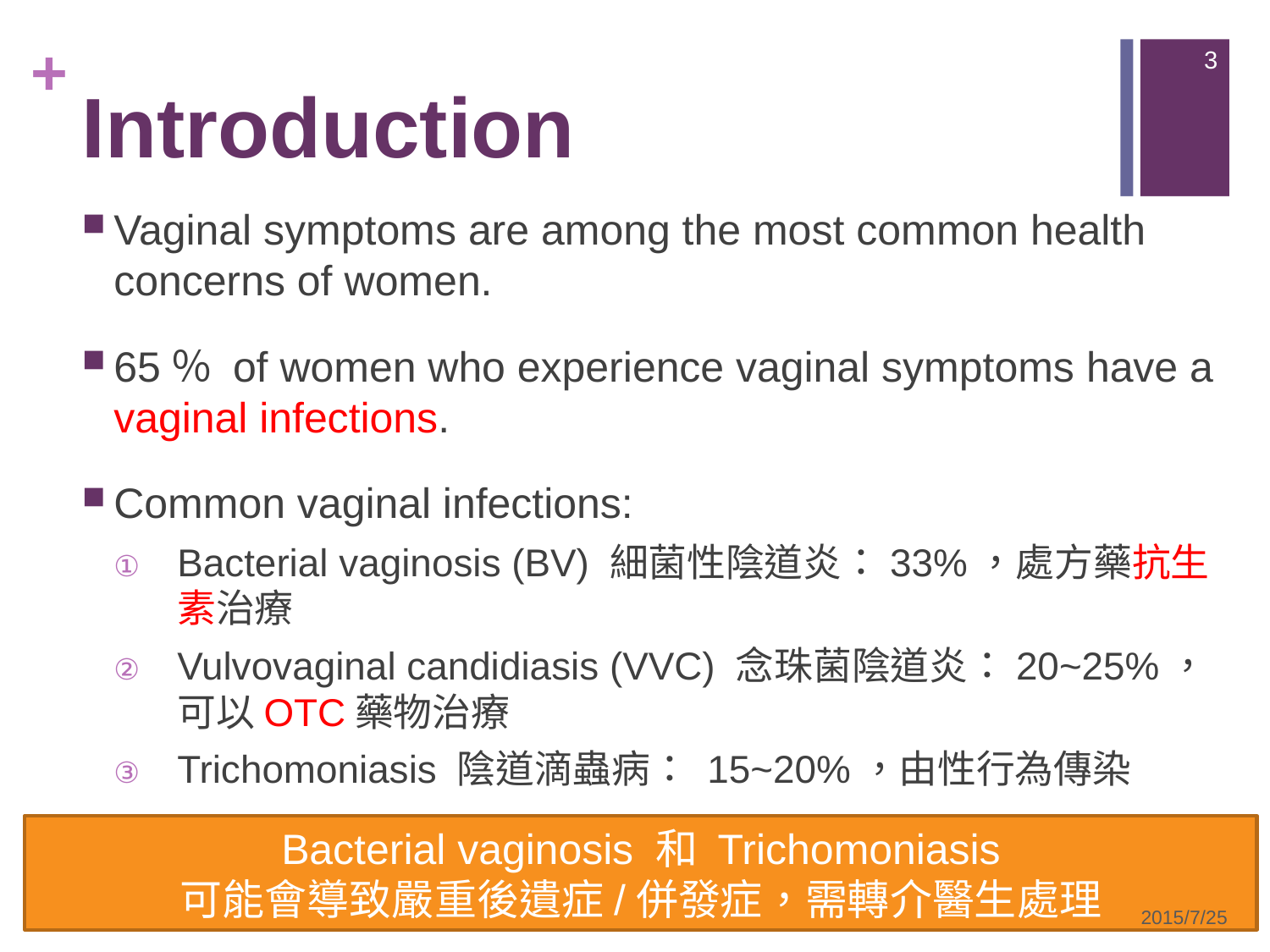

3
# Introduction
Vaginal symptoms are among the most common health concerns of women.
65％ of women who experience vaginal symptoms have a vaginal infections.
Common vaginal infections:
Bacterial vaginosis (BV) 細菌性陰道炎：33%，處方藥抗生素治療
Vulvovaginal candidiasis (VVC) 念珠菌陰道炎：20~25%，可以OTC藥物治療
Trichomoniasis 陰道滴蟲病： 15~20%，由性行為傳染

Bacterial vaginosis 和 Trichomoniasis
可能會導致嚴重後遺症/併發症，需轉介醫生處理
2015/7/25